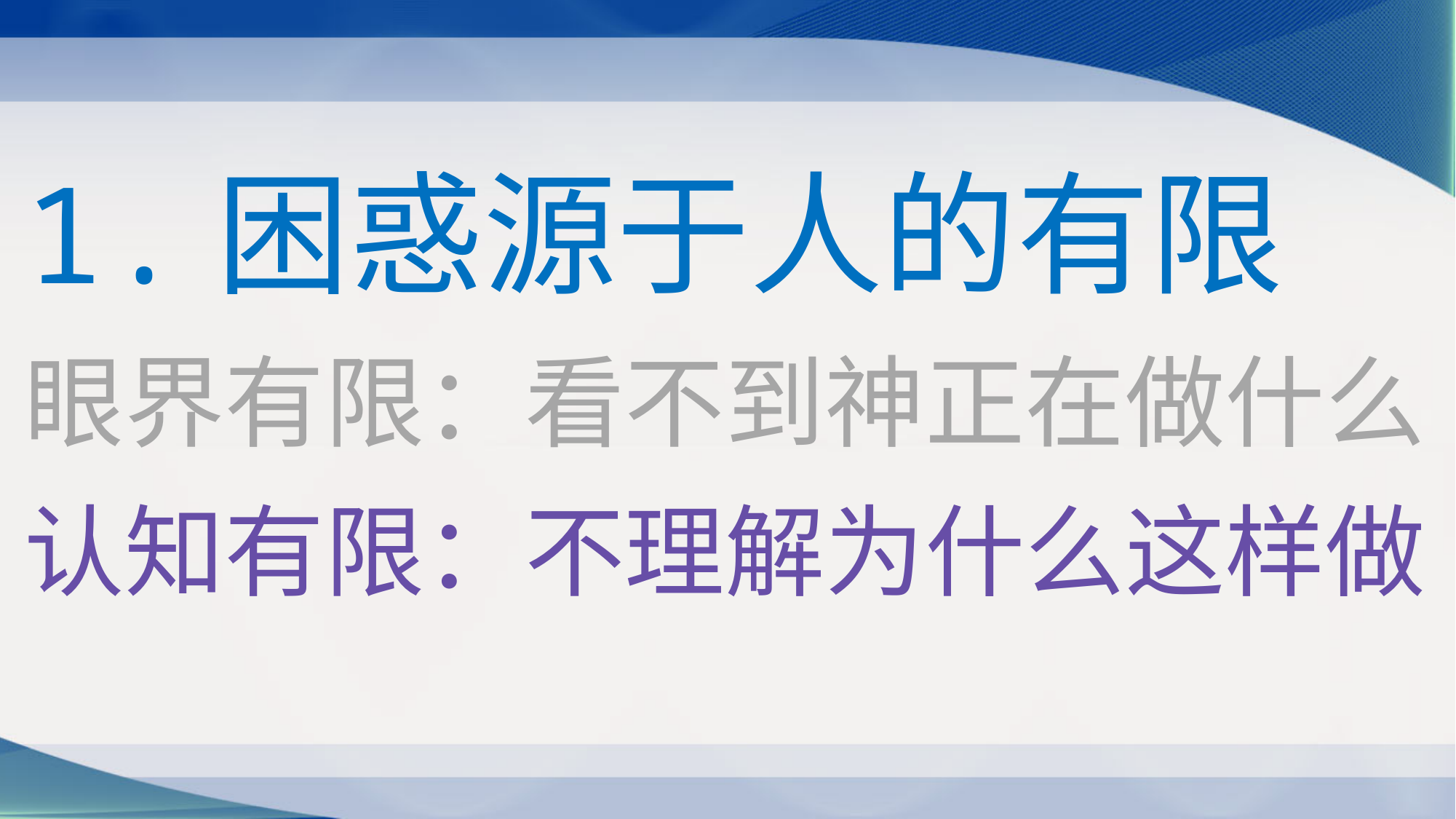

1.困惑源于人的有限
眼界有限：看不到神正在做什么
认知有限：不理解为什么这样做